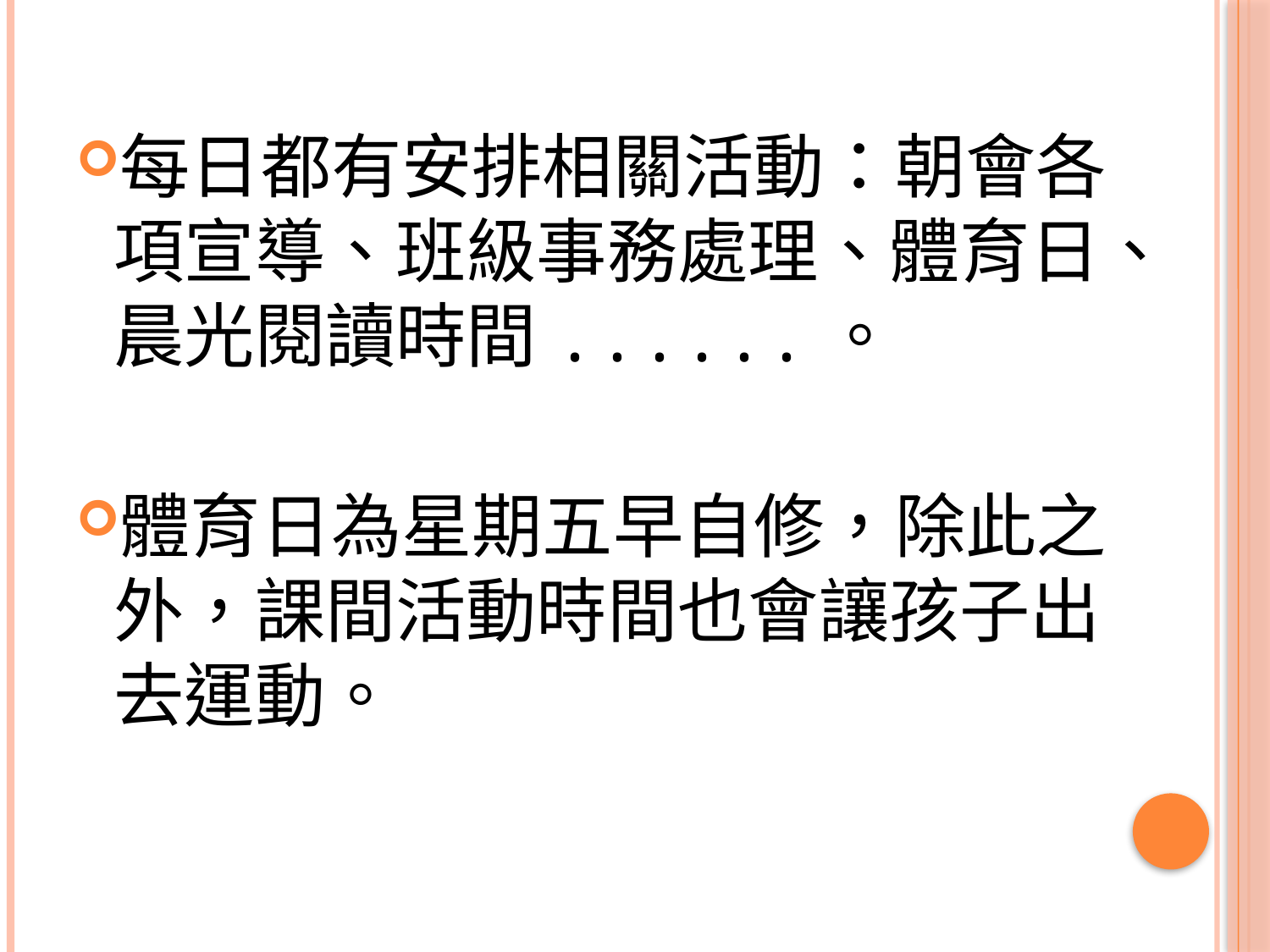

每日都有安排相關活動：朝會各項宣導、班級事務處理、體育日、晨光閱讀時間......。

體育日為星期五早自修，除此之外，課間活動時間也會讓孩子出去運動。